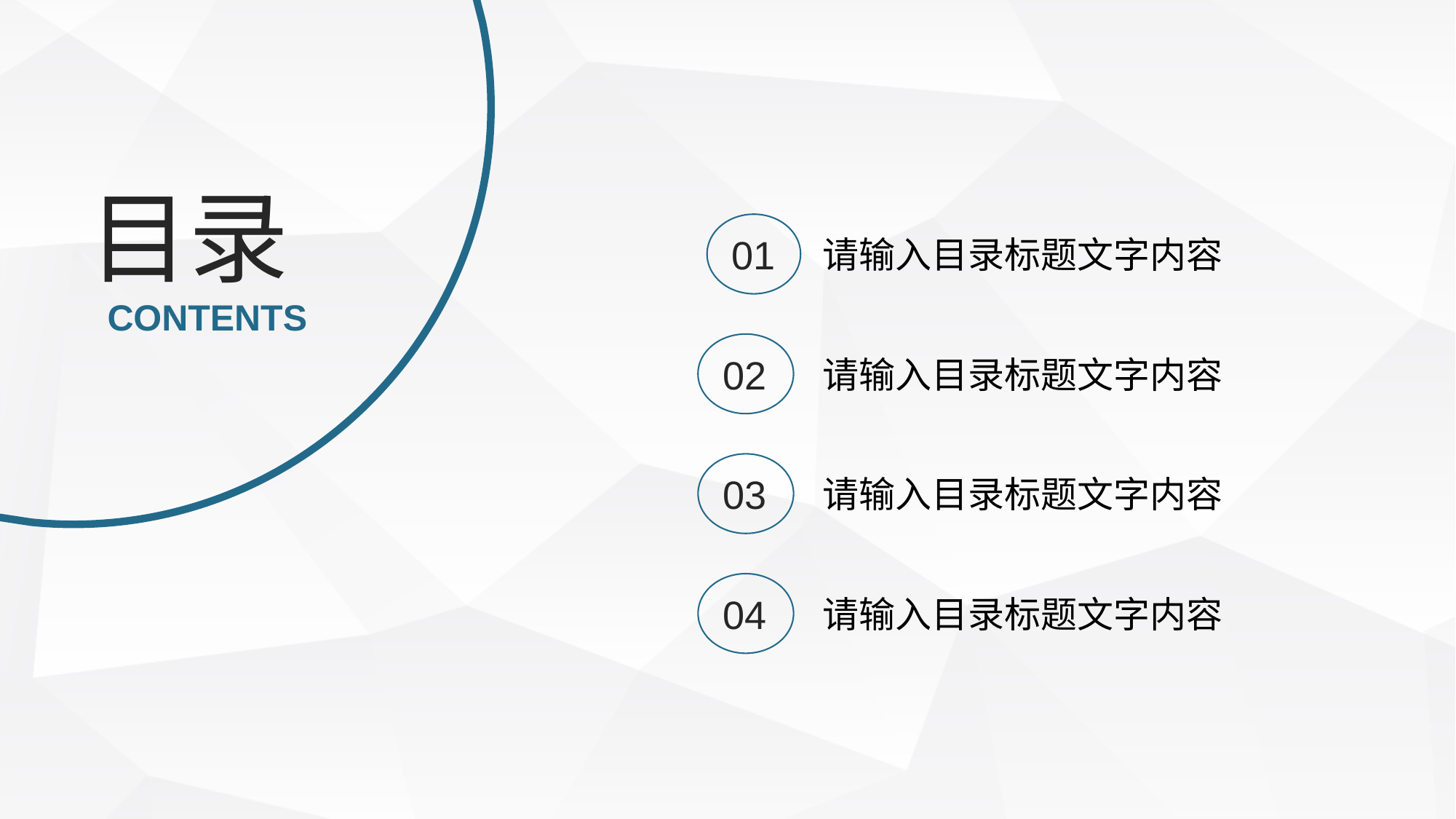

目录
01
请输入目录标题文字内容
CONTENTS
02
请输入目录标题文字内容
03
请输入目录标题文字内容
04
请输入目录标题文字内容